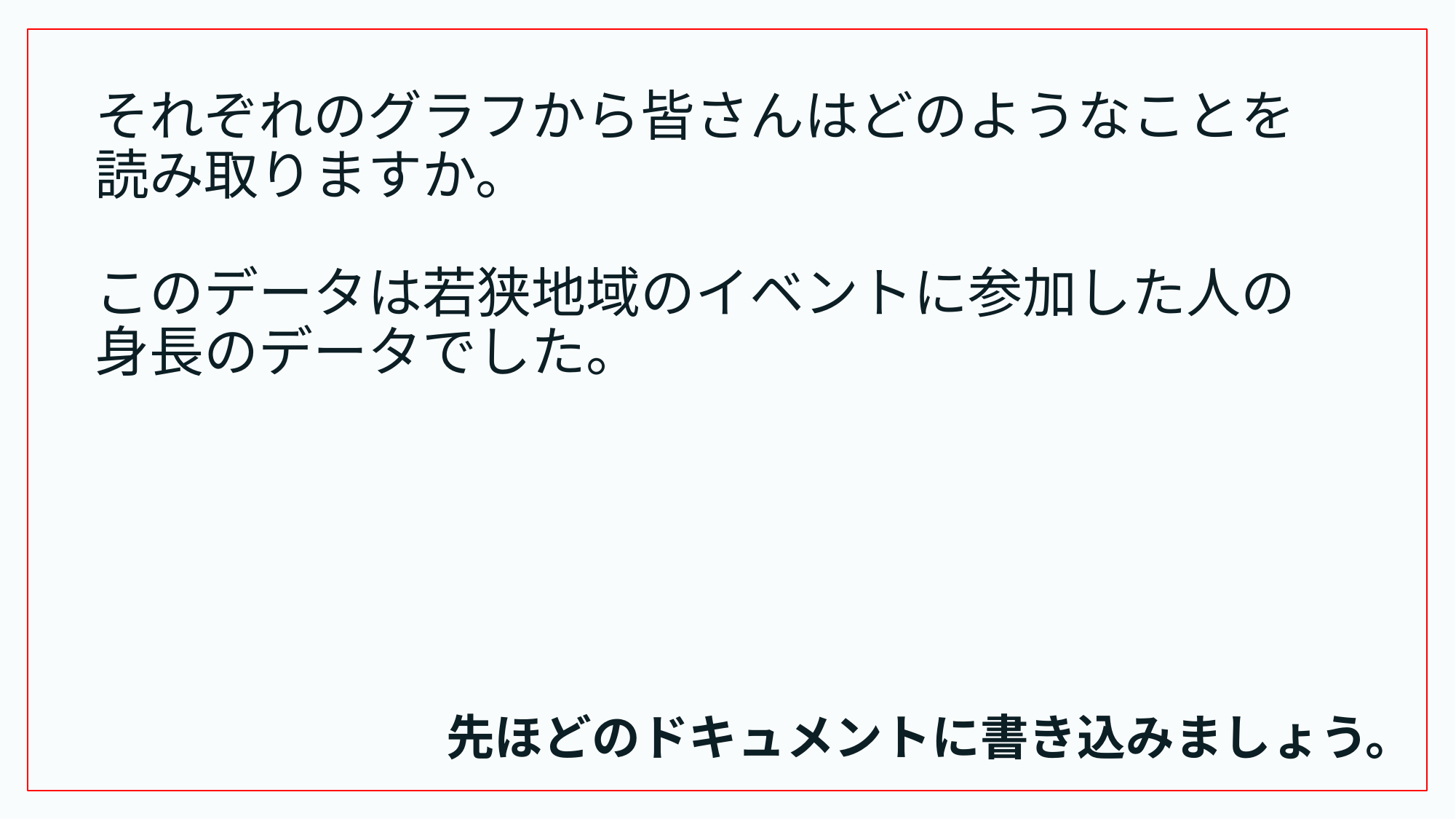

# それぞれのグラフから皆さんはどのようなことを読み取りますか。 このデータは若狭地域のイベントに参加した人の身長のデータでした。
先ほどのドキュメントに書き込みましょう。